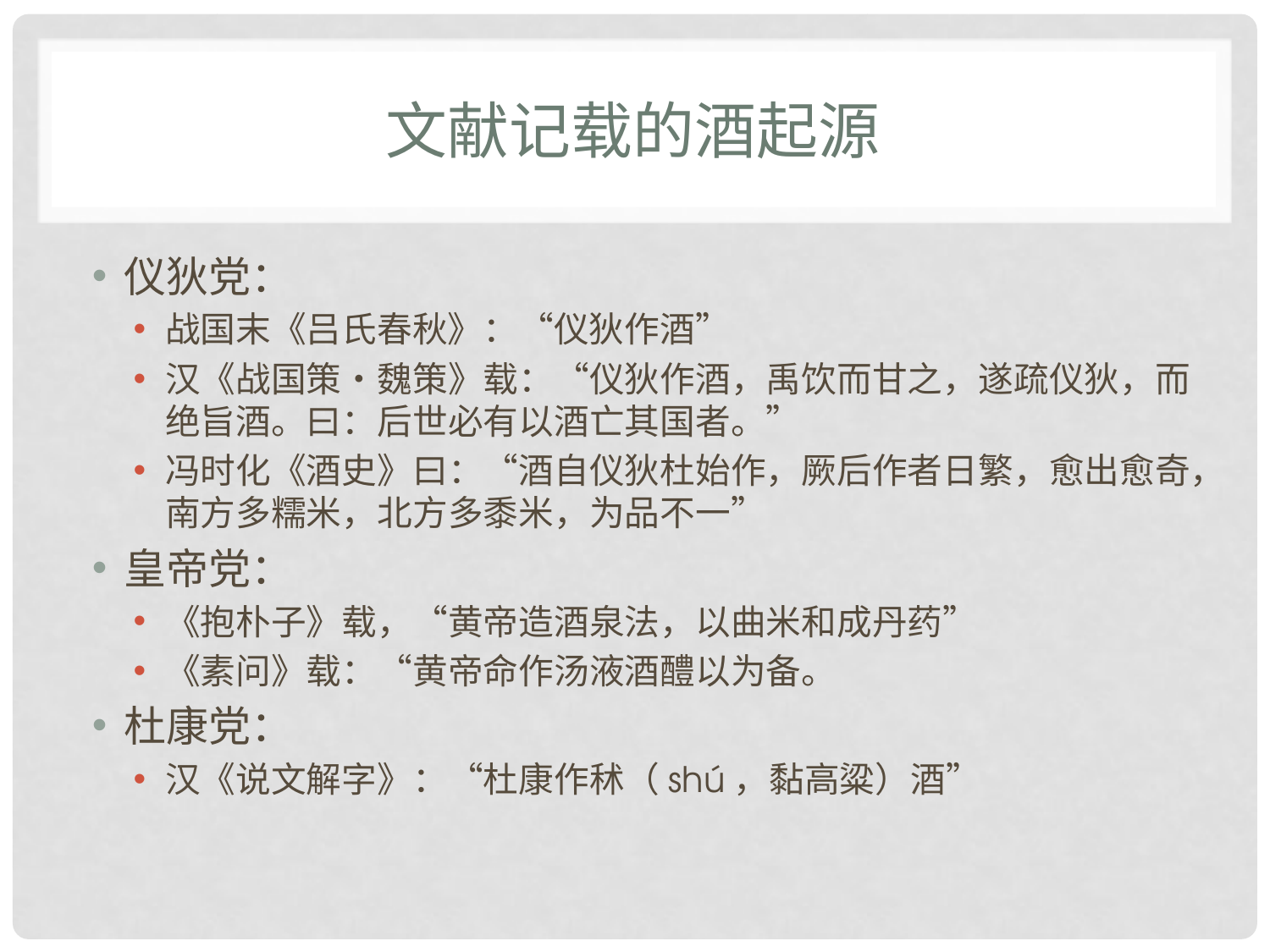

# 文献记载的酒起源
仪狄党：
战国末《吕氏春秋》：“仪狄作酒”
汉《战国策‧魏策》载：“仪狄作酒，禹饮而甘之，遂疏仪狄，而绝旨酒。曰：后世必有以酒亡其国者。”
冯时化《酒史》曰：“酒自仪狄杜始作，厥后作者日繁，愈出愈奇，南方多糯米，北方多黍米，为品不一”
皇帝党：
《抱朴子》载，“黄帝造酒泉法，以曲米和成丹药”
《素问》载：“黄帝命作汤液酒醴以为备。
杜康党：
汉《说文解字》：“杜康作秫（shú，黏高粱）酒”